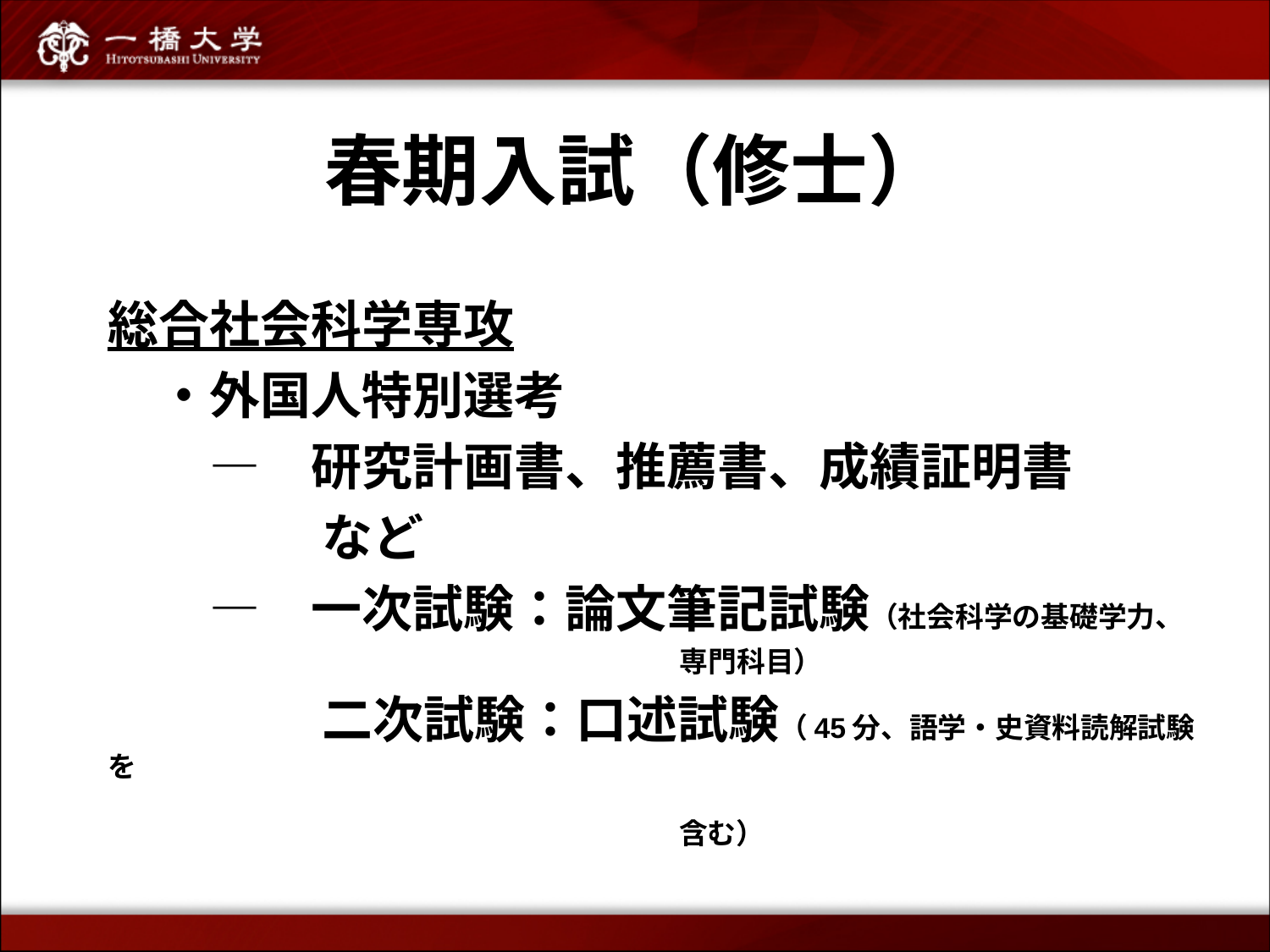

# 春期入試（修士）
総合社会科学専攻
　・外国人特別選考
　　―　研究計画書、推薦書、成績証明書
　　　　 など
　　―　一次試験：論文筆記試験（社会科学の基礎学力、
　　　　　　　　　　　　　　　　　　　　専門科目）
　　　　 二次試験：口述試験（45分、語学・史資料読解試験を
　　　　　　　　　　　　　　　　　　　　含む）